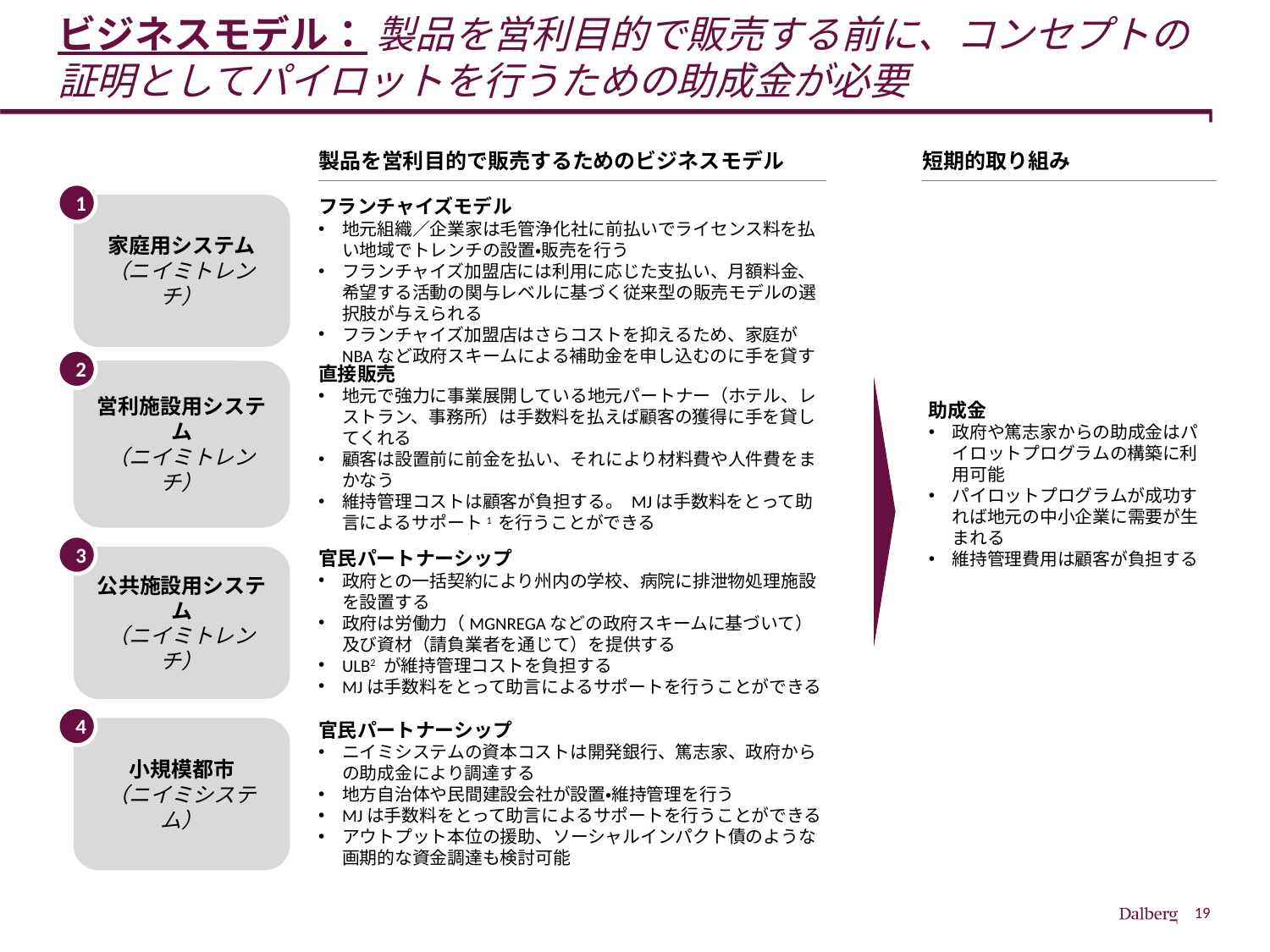

# ビジネスモデル： 製品を営利目的で販売する前に、コンセプトの証明としてパイロットを行うための助成金が必要
製品を営利目的で販売するためのビジネスモデル
短期的取り組み
1
家庭用システム
（ニイミトレンチ）
フランチャイズモデル
地元組織／企業家は毛管浄化社に前払いでライセンス料を払い地域でトレンチの設置・販売を行う
フランチャイズ加盟店には利用に応じた支払い、月額料金、希望する活動の関与レベルに基づく従来型の販売モデルの選択肢が与えられる
フランチャイズ加盟店はさらコストを抑えるため、家庭がNBAなど政府スキームによる補助金を申し込むのに手を貸す
2
営利施設用システム
（ニイミトレンチ）
直接販売
地元で強力に事業展開している地元パートナー（ホテル、レストラン、事務所）は手数料を払えば顧客の獲得に手を貸してくれる
顧客は設置前に前金を払い、それにより材料費や人件費をまかなう
維持管理コストは顧客が負担する。 MJは手数料をとって助言によるサポート1 を行うことができる
助成金
政府や篤志家からの助成金はパイロットプログラムの構築に利用可能
パイロットプログラムが成功すれば地元の中小企業に需要が生まれる
維持管理費用は顧客が負担する

3
公共施設用システム
（ニイミトレンチ）
官民パートナーシップ
政府との一括契約により州内の学校、病院に排泄物処理施設を設置する
政府は労働力（MGNREGAなどの政府スキームに基づいて）及び資材（請負業者を通じて）を提供する
ULB2 が維持管理コストを負担する
MJは手数料をとって助言によるサポートを行うことができる
4
官民パートナーシップ
ニイミシステムの資本コストは開発銀行、篤志家、政府からの助成金により調達する
地方自治体や民間建設会社が設置・維持管理を行う
MJは手数料をとって助言によるサポートを行うことができる
アウトプット本位の援助、ソーシャルインパクト債のような画期的な資金調達も検討可能
小規模都市
（ニイミシステム）